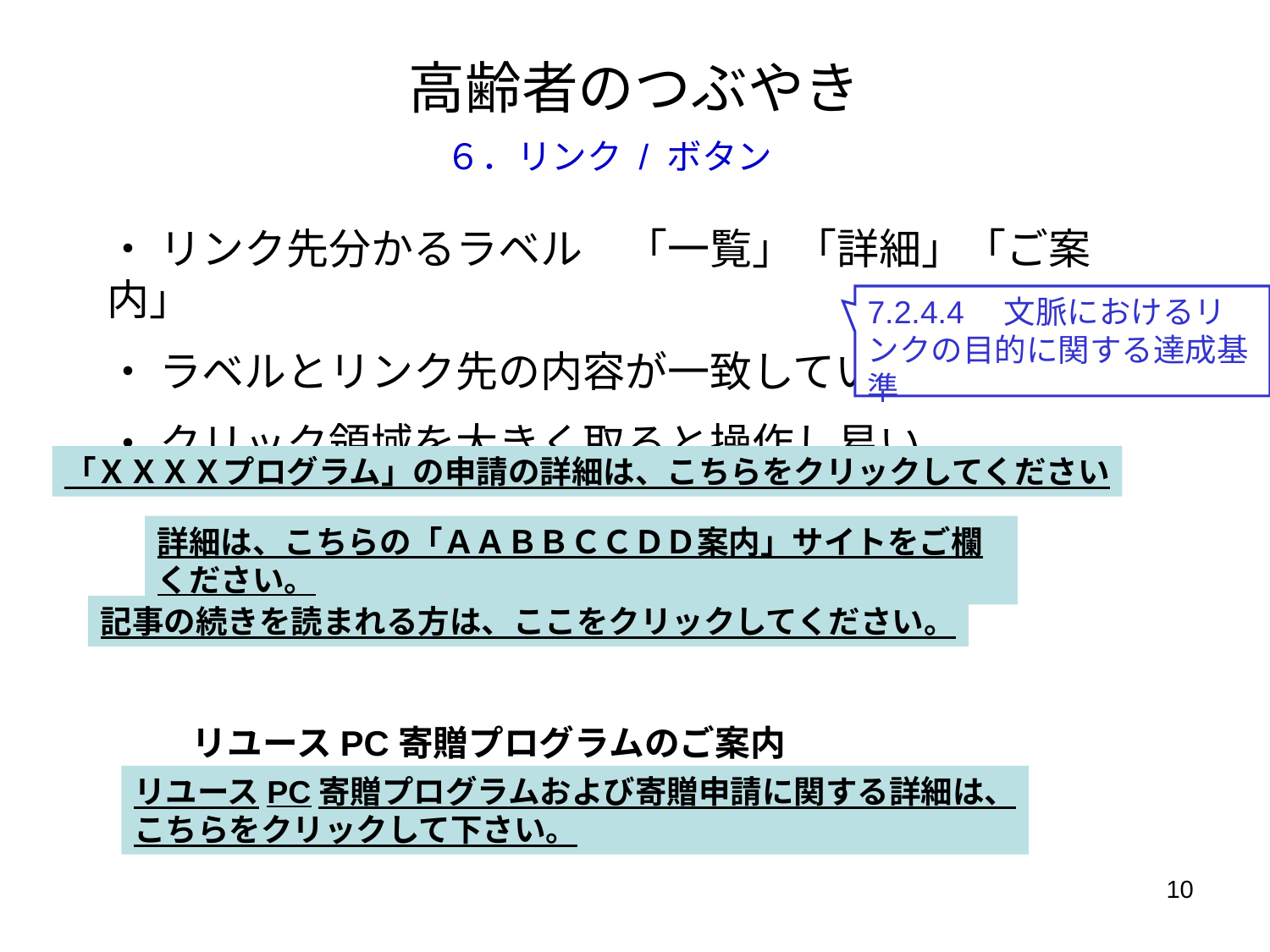

# 高齢者のつぶやき
６．リンク / ボタン
・ リンク先分かるラベル　「一覧」「詳細」「ご案内」
・ ラベルとリンク先の内容が一致している
・ クリック領域を大きく取ると操作し易い

　　リユースPC寄贈プログラムのご案内

7.2.4.4　文脈におけるリンクの目的に関する達成基準
「ＸＸＸＸプログラム」の申請の詳細は、こちらをクリックしてください
詳細は、こちらの「ＡＡＢＢＣＣＤＤ案内」サイトをご欄ください。
記事の続きを読まれる方は、ここをクリックしてください。
リユースPC寄贈プログラムおよび寄贈申請に関する詳細は、
こちらをクリックして下さい。
10